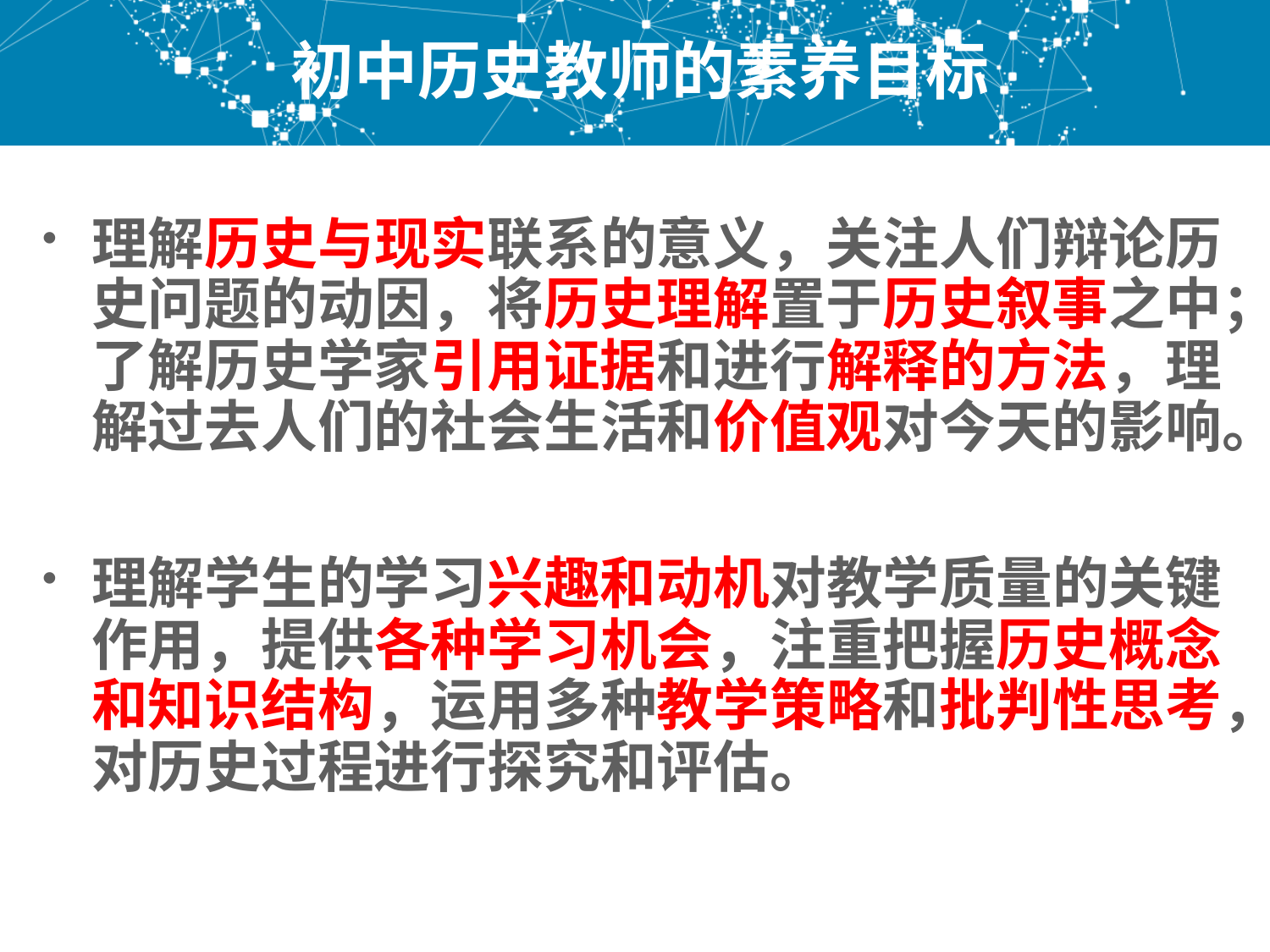

#
            初中历史教师的素养目标
理解历史与现实联系的意义，关注人们辩论历史问题的动因，将历史理解置于历史叙事之中；了解历史学家引用证据和进行解释的方法，理解过去人们的社会生活和价值观对今天的影响。

理解学生的学习兴趣和动机对教学质量的关键作用，提供各种学习机会，注重把握历史概念和知识结构，运用多种教学策略和批判性思考，对历史过程进行探究和评估。